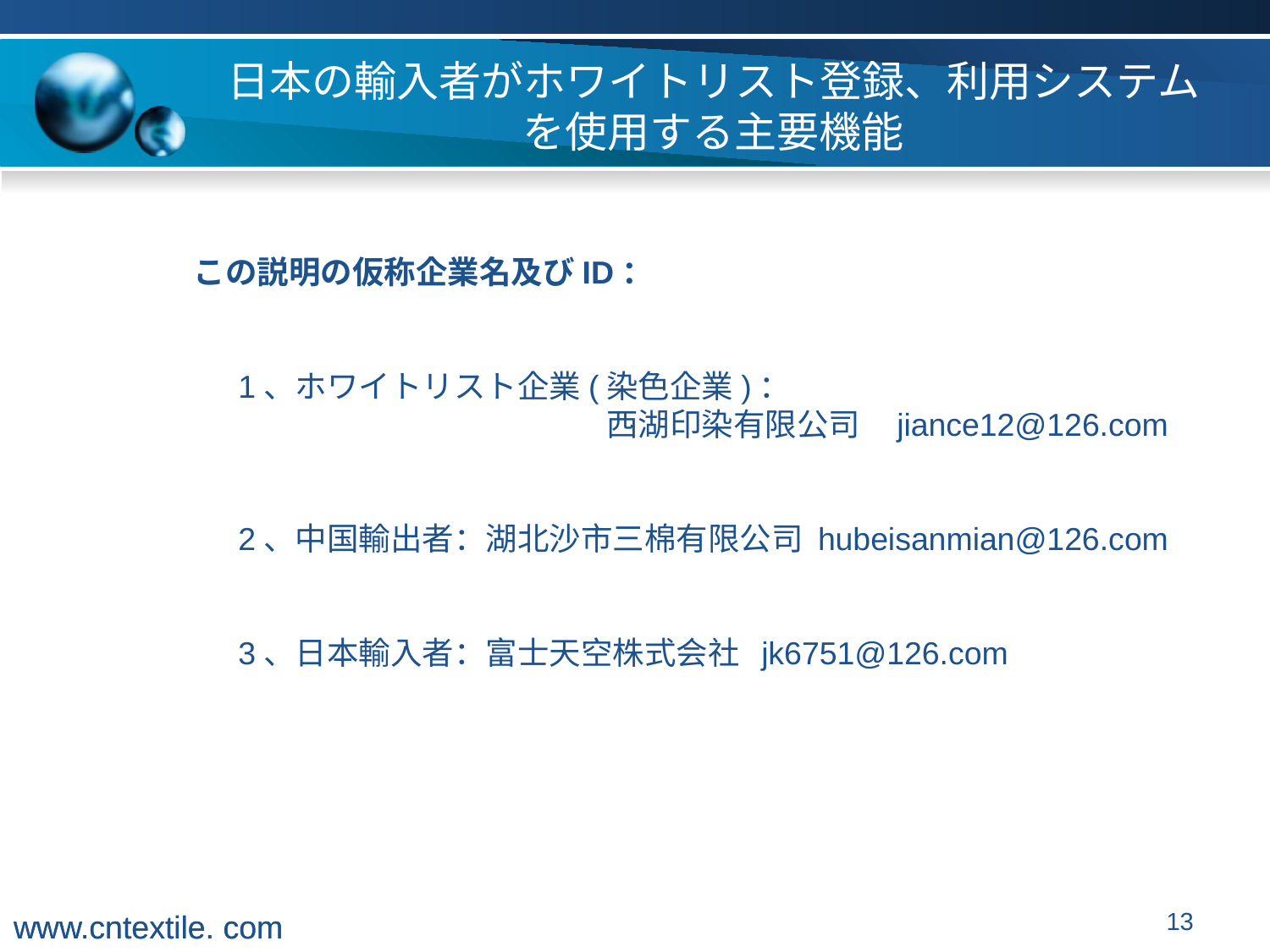

日本の輸入者がホワイトリスト登録、利用システム
を使用する主要機能
この説明の仮称企業名及びID：

     1、ホワイトリスト企業(染色企業)：
　　　　　　　　　　　　　西湖印染有限公司    jiance12@126.com

     2、中国輸出者：湖北沙市三棉有限公司 hubeisanmian@126.com

     3、日本輸入者：富士天空株式会社  jk6751@126.com
13
www.cntextile. com
www.cntextile. com